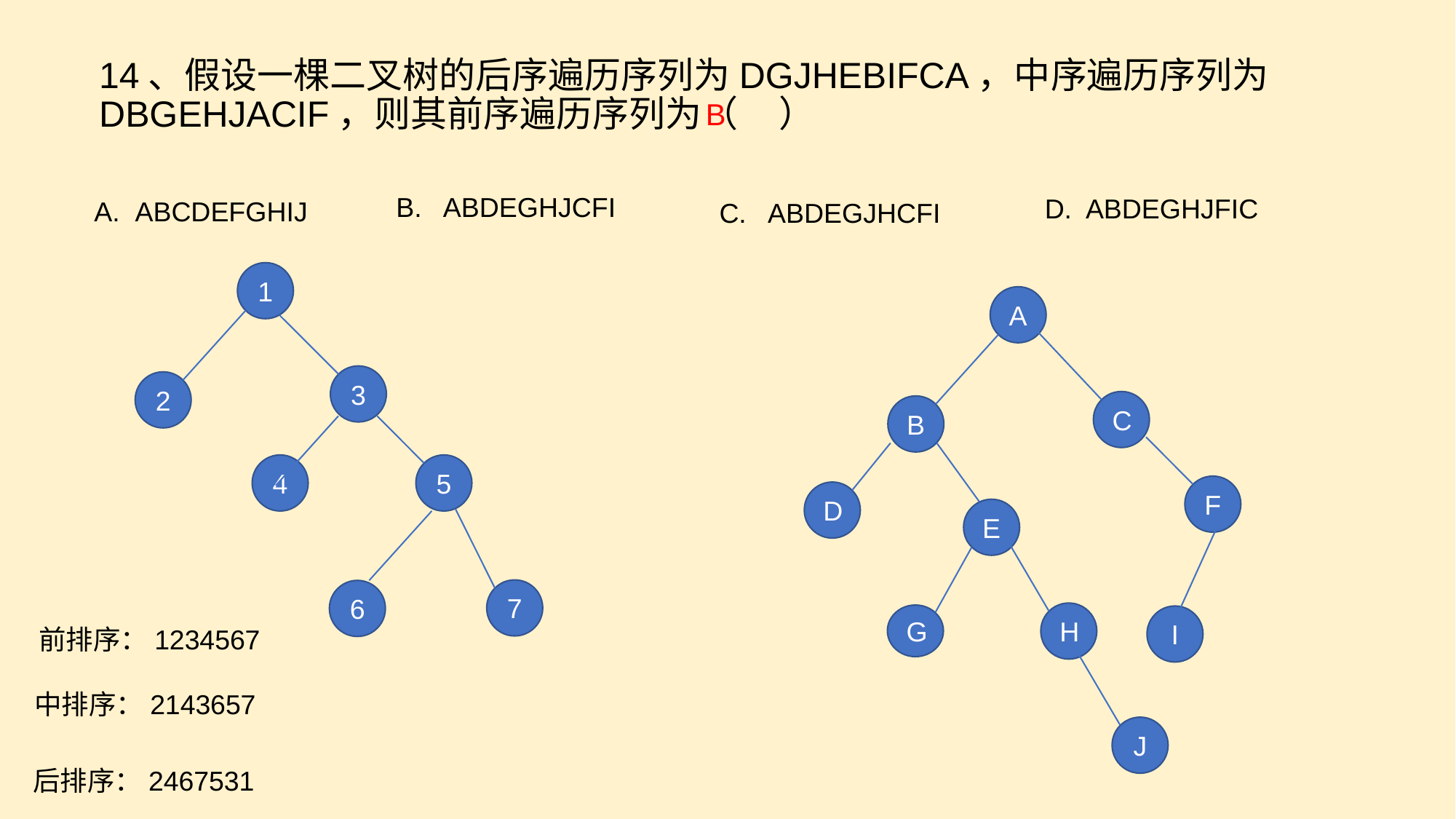

14、假设一棵二叉树的后序遍历序列为DGJHEBIFCA，中序遍历序列为DBGEHJACIF，则其前序遍历序列为（     ）

B
B.   ABDEGHJCFI
D.  ABDEGHJFIC
ABCDEFGHIJ

C.   ABDEGJHCFI
1
A
3
2
C
B
4
5
F
D
E
7
6
H
G
I
前排序：1234567
中排序：2143657
J
后排序：2467531